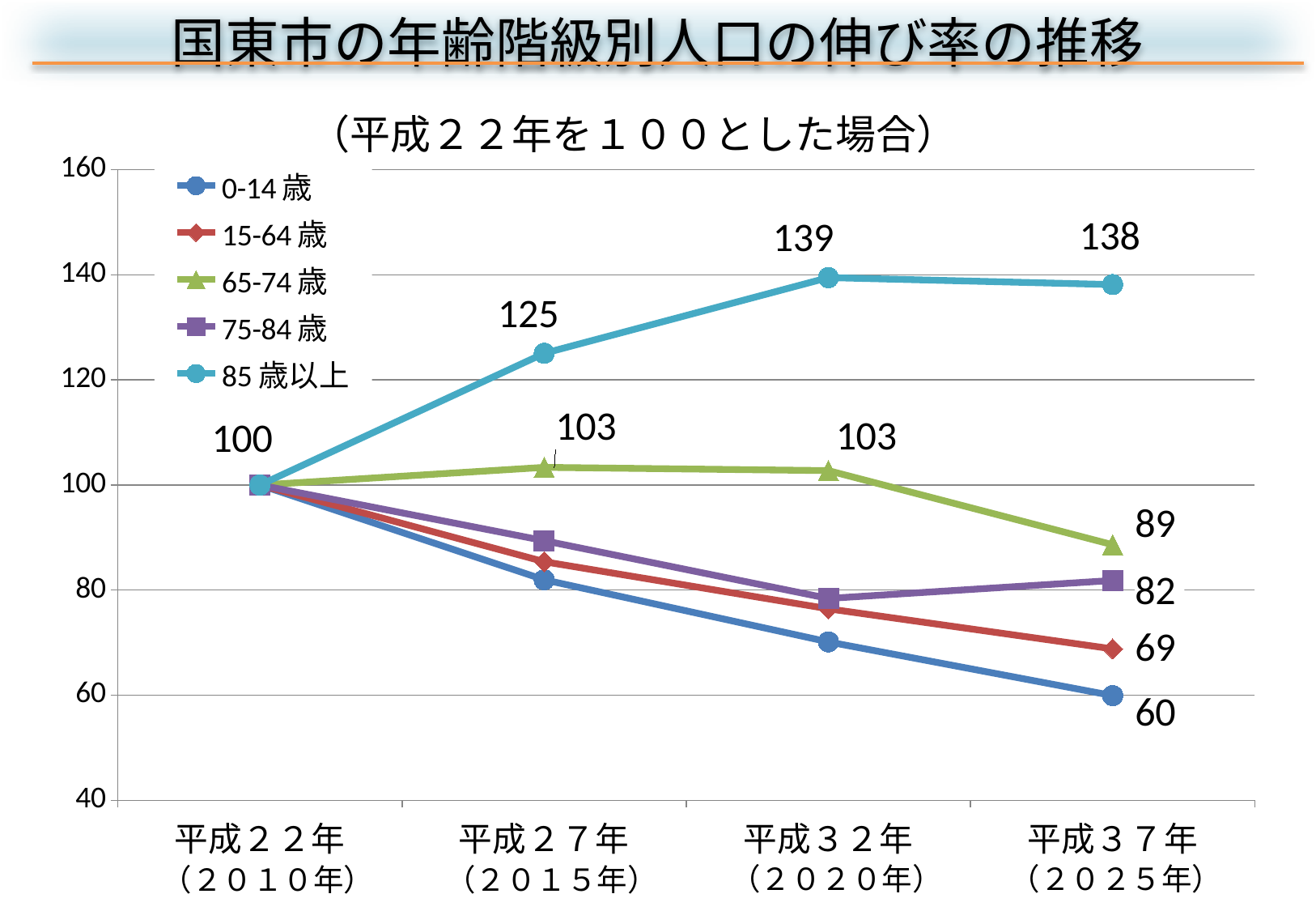

国東市の年齢階級別人口の伸び率の推移
（平成２２年を１００とした場合）

### Chart

| Category | 0-14歳 | 15-64歳 | 65-74歳 | 75-84歳 | 85歳以上 |
|---|---|---|---|---|---|
| 平成２２年 | 100.0 | 100.0 | 100.0 | 100.0 | 100.0 |
| 平成２７年 | 81.95832143876669 | 85.40021587229448 | 103.36569579288025 | 89.39857288481136 | 125.07082152974506 |
| 平成３２年 | 70.13988010276874 | 76.43015395103123 | 102.74002157497318 | 78.40978593272145 | 139.47119924457036 |
| 平成３７年 | 59.920068512703395 | 68.80645344543544 | 88.62998921251324 | 81.8348623853211 | 138.1491973559965 |
（２０２０年）
（２０２５年）
（２０１０年）
（２０１５年）